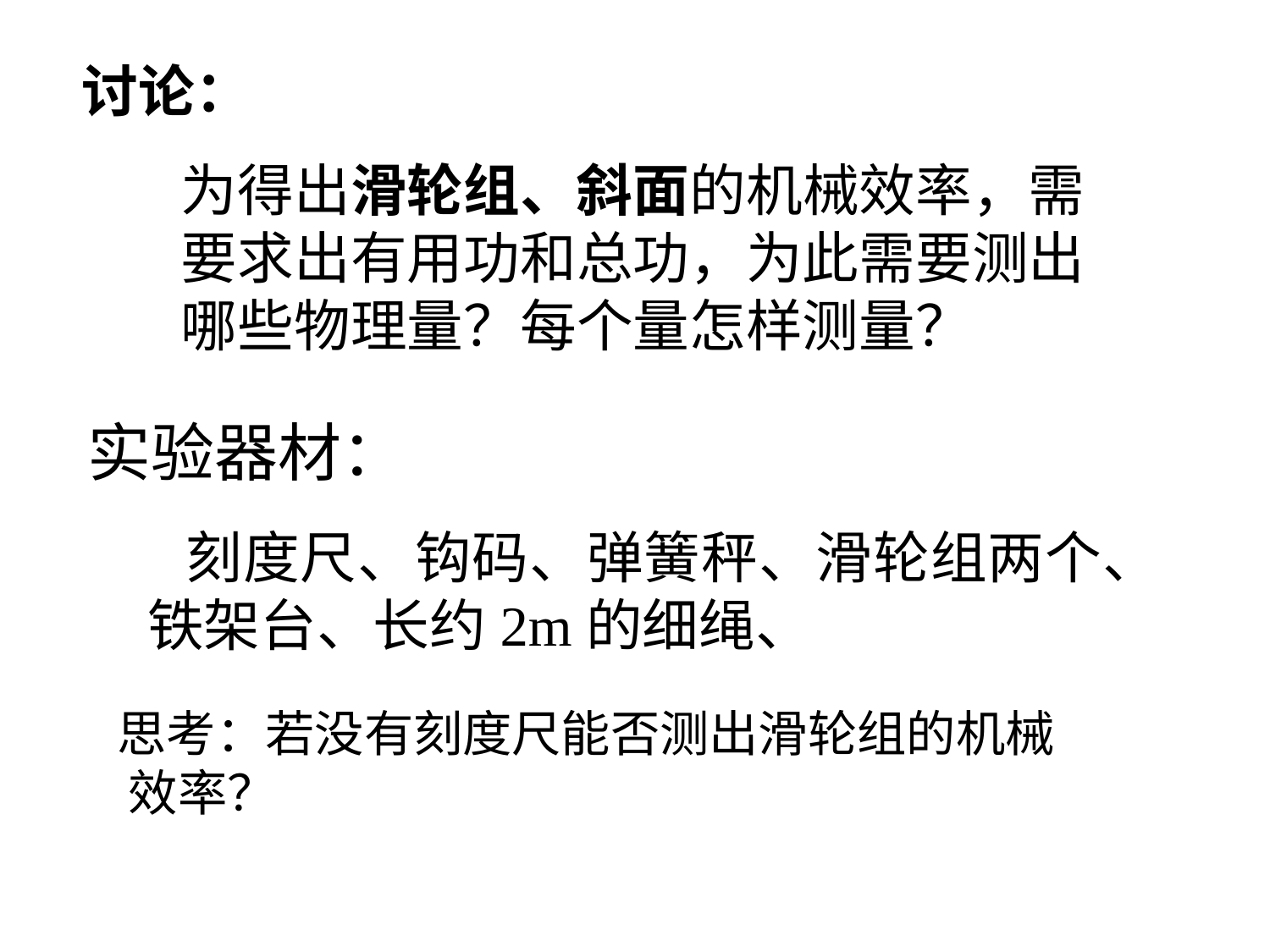

讨论：
为得出滑轮组、斜面的机械效率，需要求出有用功和总功，为此需要测出哪些物理量？每个量怎样测量？

实验器材：
刻度尺、钩码、弹簧秤、滑轮组两个、铁架台、长约2m的细绳、
思考：若没有刻度尺能否测出滑轮组的机械     效率？